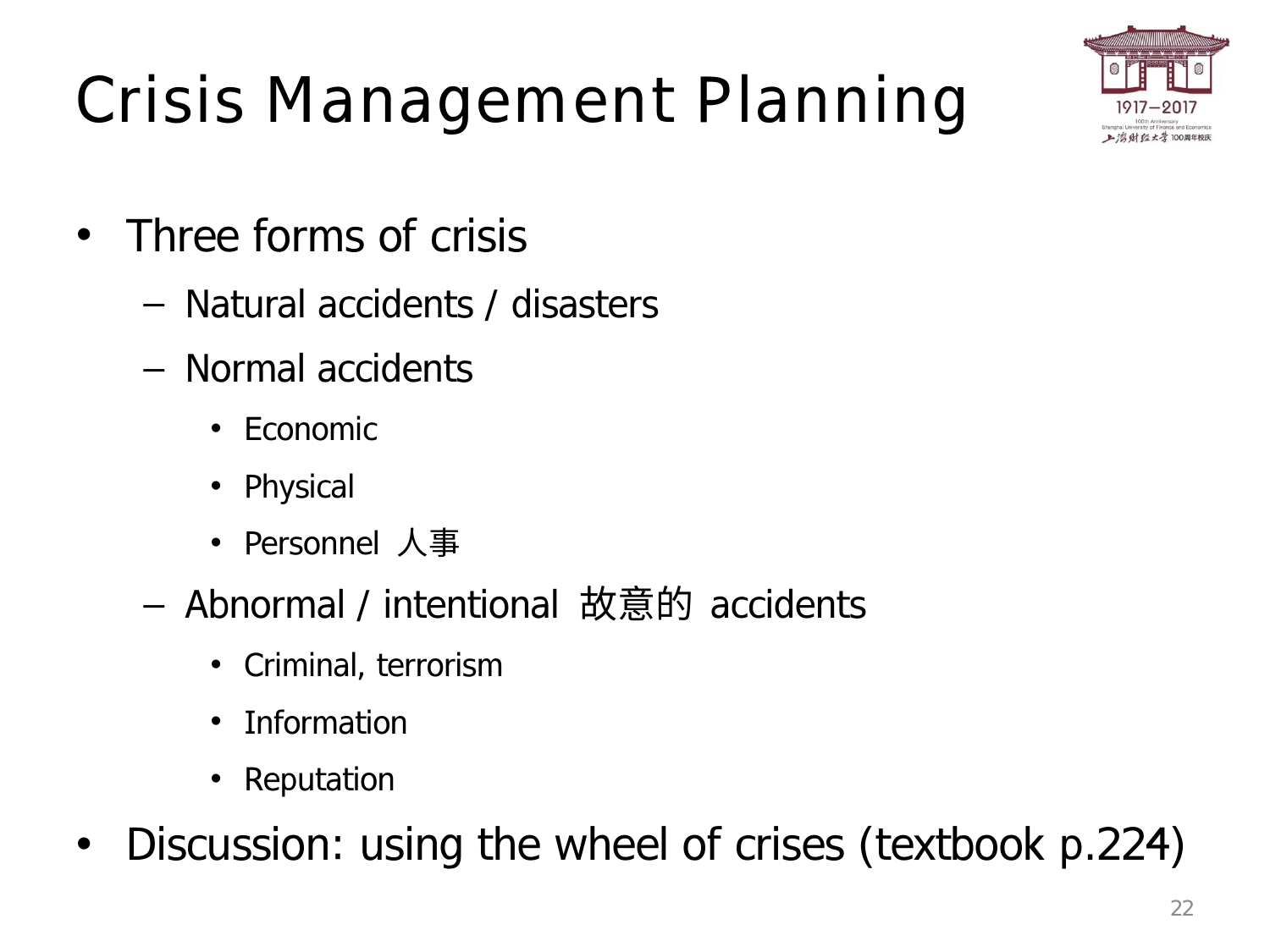

# Crisis Management Planning
Three forms of crisis
Natural accidents / disasters
Normal accidents
Economic
Physical
Personnel 人事
Abnormal / intentional 故意的 accidents
Criminal, terrorism
Information
Reputation
Discussion: using the wheel of crises (textbook p.224)
22